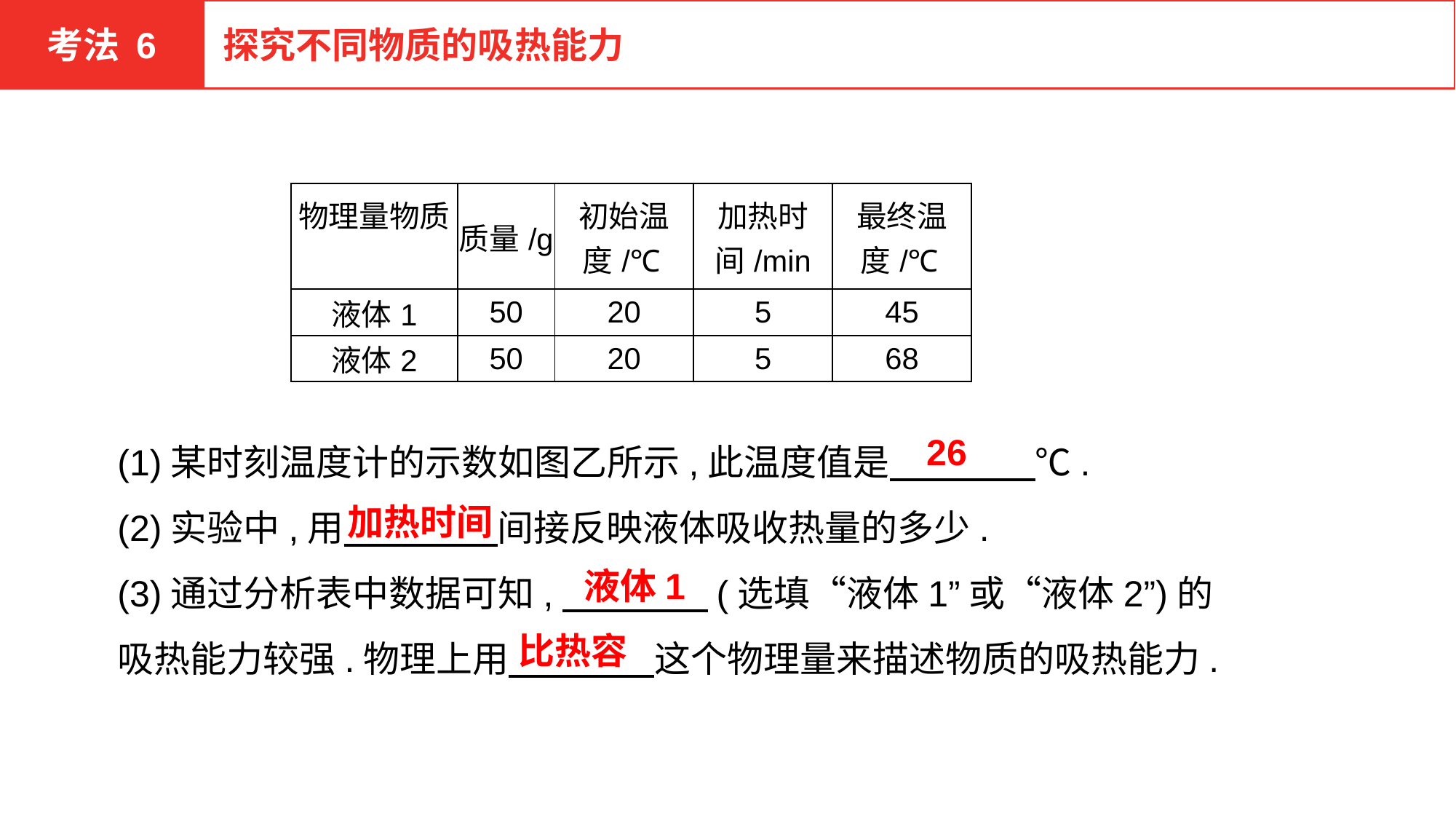

考法 6
探究不同物质的吸热能力
| 物理量物质 | 质量/g | 初始温度/℃ | 加热时间/min | 最终温度/℃ |
| --- | --- | --- | --- | --- |
| 液体1 | 50 | 20 | 5 | 45 |
| 液体2 | 50 | 20 | 5 | 68 |
(1)某时刻温度计的示数如图乙所示,此温度值是　　　　℃.
(2)实验中,用　　　　 间接反映液体吸收热量的多少.
(3)通过分析表中数据可知,　　　　(选填“液体1”或“液体2”)的吸热能力较强.物理上用　　　　这个物理量来描述物质的吸热能力.
26
加热时间
液体1
比热容